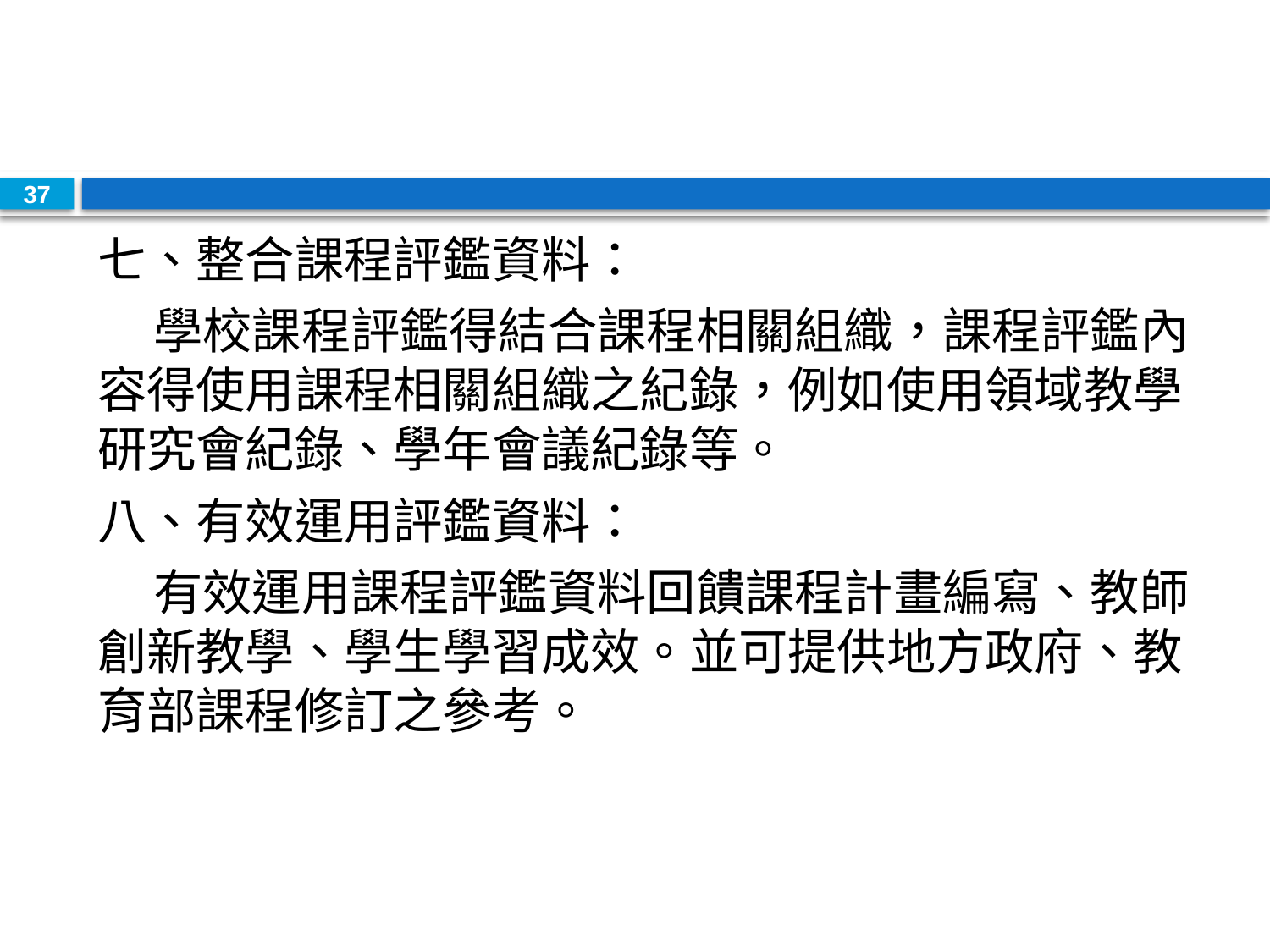

#
37
七、整合課程評鑑資料：
    學校課程評鑑得結合課程相關組織，課程評鑑內容得使用課程相關組織之紀錄，例如使用領域教學研究會紀錄、學年會議紀錄等。
八、有效運用評鑑資料：
    有效運用課程評鑑資料回饋課程計畫編寫、教師創新教學、學生學習成效。並可提供地方政府、教育部課程修訂之參考。